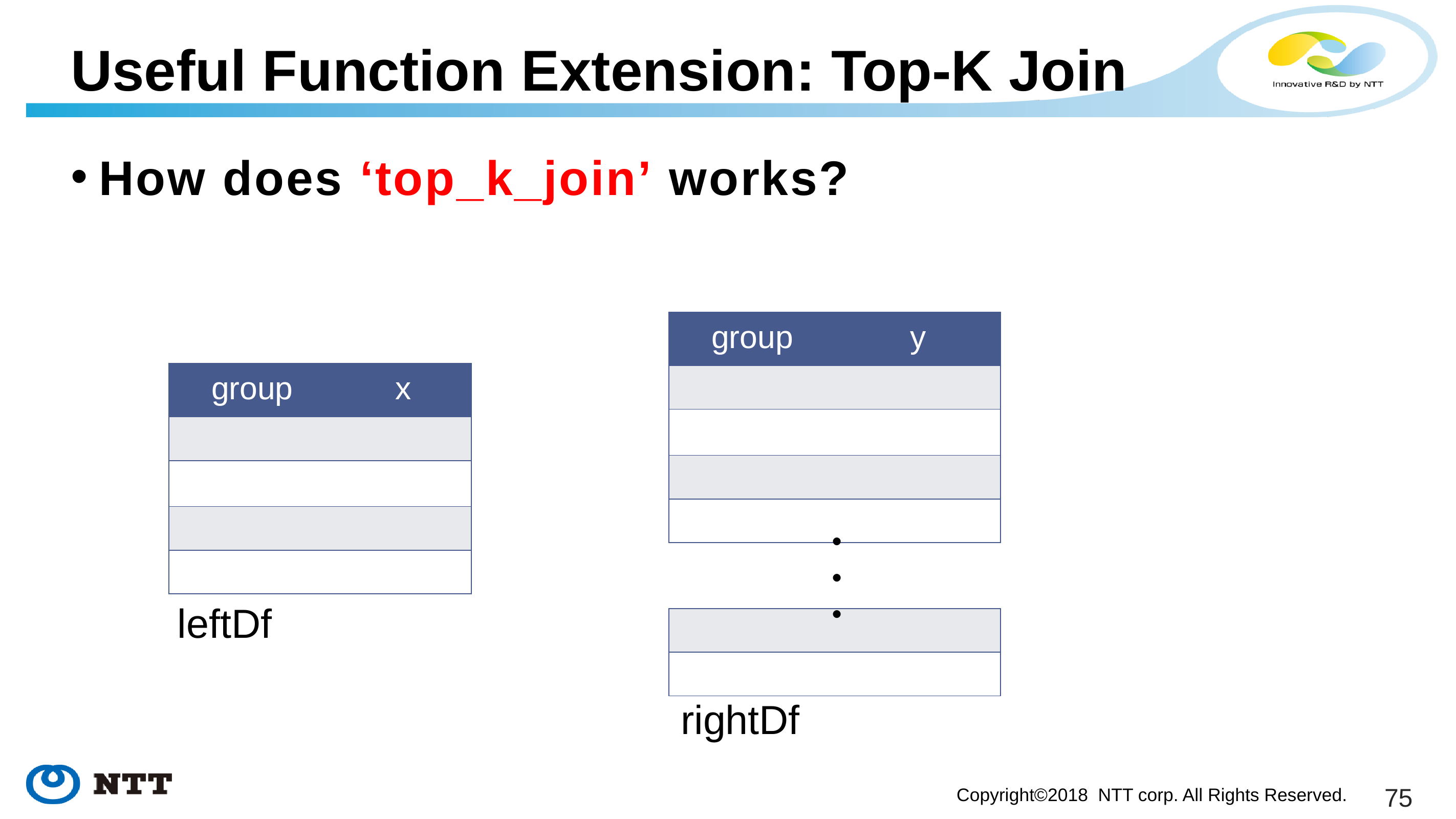

# Useful Function Extension: Top-K Join
How does ‘top_k_join’ works?
| group | y |
| --- | --- |
|  |  |
|  |  |
|  |  |
|  |  |
| group | x |
| --- | --- |
|  |  |
|  |  |
|  |  |
|  |  |
・・・
leftDf
|  |  |
| --- | --- |
|  |  |
rightDf